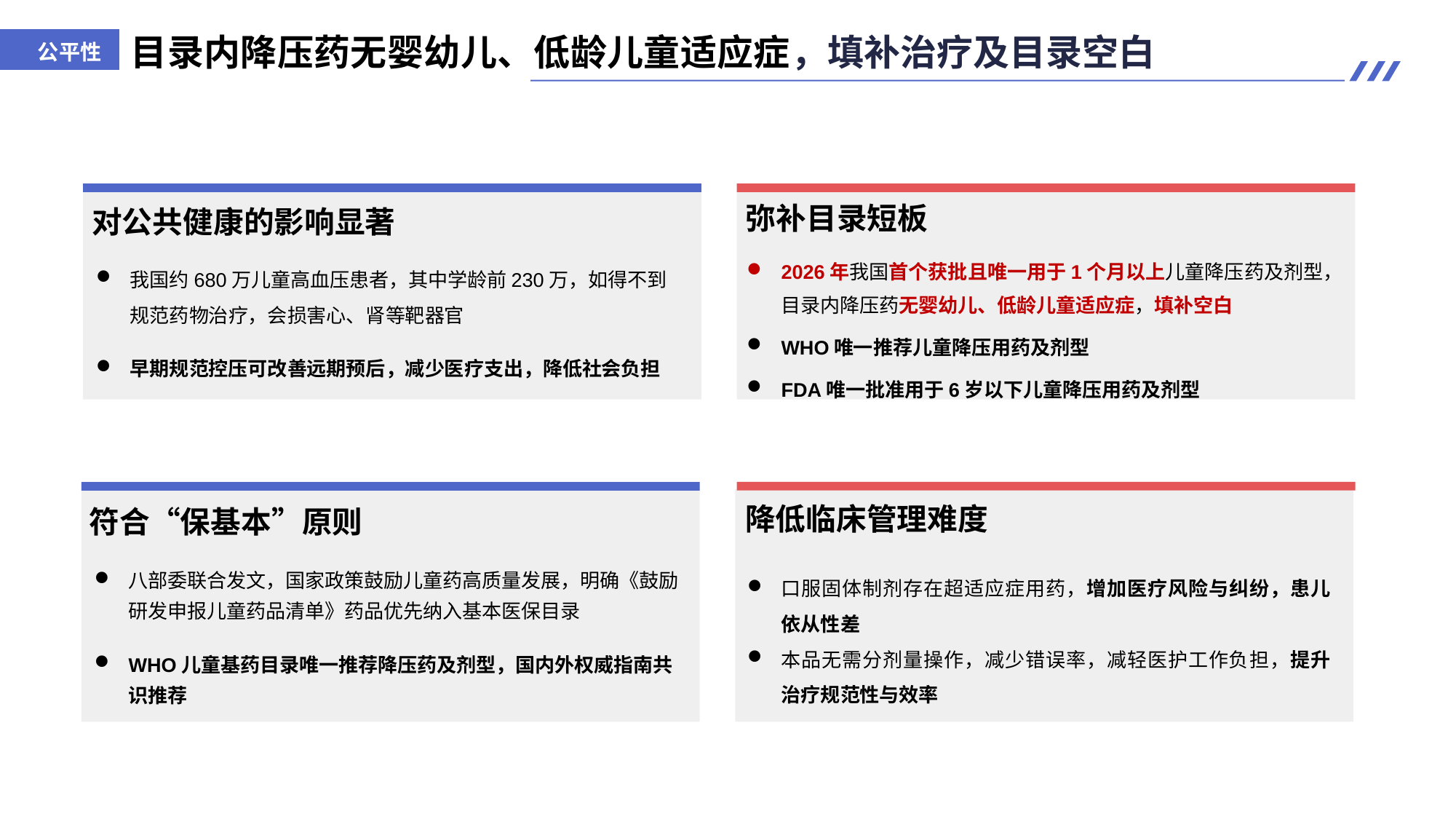

公平性
目录内降压药无婴幼儿、低龄儿童适应症，填补治疗及目录空白

弥补目录短板
对公共健康的影响显著

2026年我国首个获批且唯一用于1个月以上儿童降压药及剂型，目录内降压药无婴幼儿、低龄儿童适应症，填补空白
WHO唯一推荐儿童降压用药及剂型
FDA唯一批准用于6岁以下儿童降压用药及剂型

我国约680万儿童高血压患者，其中学龄前230万，如得不到规范药物治疗，会损害心、肾等靶器官
早期规范控压可改善远期预后，减少医疗支出，降低社会负担
降低临床管理难度
符合“保基本”原则

八部委联合发文，国家政策鼓励儿童药高质量发展，明确《鼓励研发申报儿童药品清单》药品优先纳入基本医保目录
‌‌WHO儿童基药目录唯一推荐降压药及剂型，国内外权威指南共识推荐
口服固体制剂存在超适应症用药，增加医疗风险与纠纷，患儿依从性差
本品无需分剂量操作，减少错误率，减轻医护工作负担，提升治疗规范性与效率